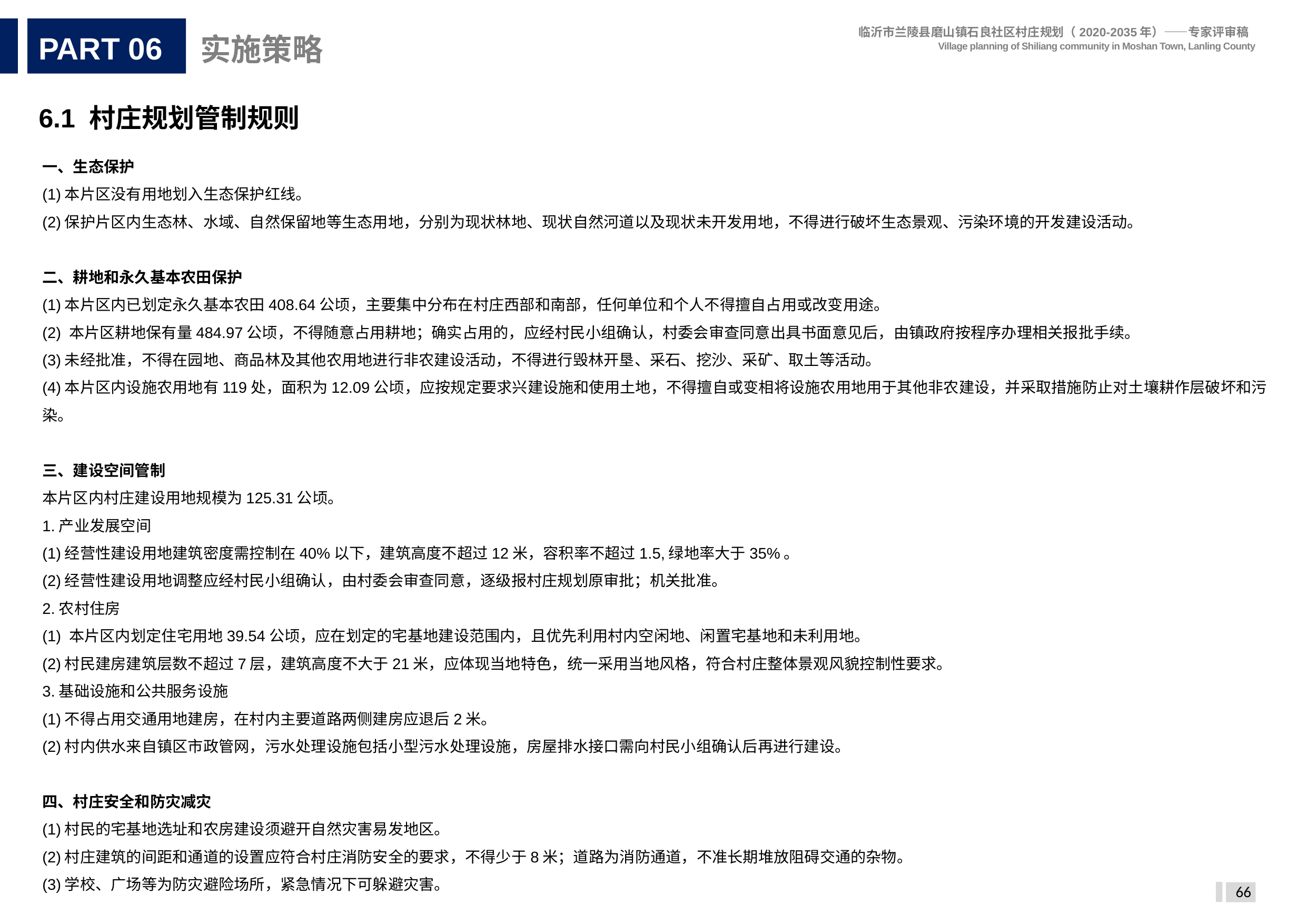

PART 06
实施策略
6.1 村庄规划管制规则
一、生态保护
(1)本片区没有用地划入生态保护红线。
(2)保护片区内生态林、水域、自然保留地等生态用地，分别为现状林地、现状自然河道以及现状未开发用地，不得进行破坏生态景观、污染环境的开发建设活动。

二、耕地和永久基本农田保护
(1)本片区内已划定永久基本农田408.64公顷，主要集中分布在村庄西部和南部，任何单位和个人不得擅自占用或改变用途。
(2) 本片区耕地保有量484.97公顷，不得随意占用耕地；确实占用的，应经村民小组确认，村委会审查同意出具书面意见后，由镇政府按程序办理相关报批手续。
(3)未经批准，不得在园地、商品林及其他农用地进行非农建设活动，不得进行毁林开垦、采石、挖沙、采矿、取土等活动。
(4)本片区内设施农用地有119处，面积为12.09公顷，应按规定要求兴建设施和使用土地，不得擅自或变相将设施农用地用于其他非农建设，并采取措施防止对土壤耕作层破坏和污染。

三、建设空间管制
本片区内村庄建设用地规模为125.31公顷。
1.产业发展空间
(1)经营性建设用地建筑密度需控制在40%以下，建筑高度不超过12米，容积率不超过1.5,绿地率大于35%。
(2)经营性建设用地调整应经村民小组确认，由村委会审查同意，逐级报村庄规划原审批；机关批准。
2.农村住房
(1) 本片区内划定住宅用地39.54公顷，应在划定的宅基地建设范围内，且优先利用村内空闲地、闲置宅基地和未利用地。
(2)村民建房建筑层数不超过7层，建筑高度不大于21米，应体现当地特色，统一采用当地风格，符合村庄整体景观风貌控制性要求。
3.基础设施和公共服务设施
(1)不得占用交通用地建房，在村内主要道路两侧建房应退后2米。
(2)村内供水来自镇区市政管网，污水处理设施包括小型污水处理设施，房屋排水接口需向村民小组确认后再进行建设。

四、村庄安全和防灾减灾
(1)村民的宅基地选址和农房建设须避开自然灾害易发地区。
(2)村庄建筑的间距和通道的设置应符合村庄消防安全的要求，不得少于8米；道路为消防通道，不准长期堆放阻碍交通的杂物。
(3)学校、广场等为防灾避险场所，紧急情况下可躲避灾害。
66